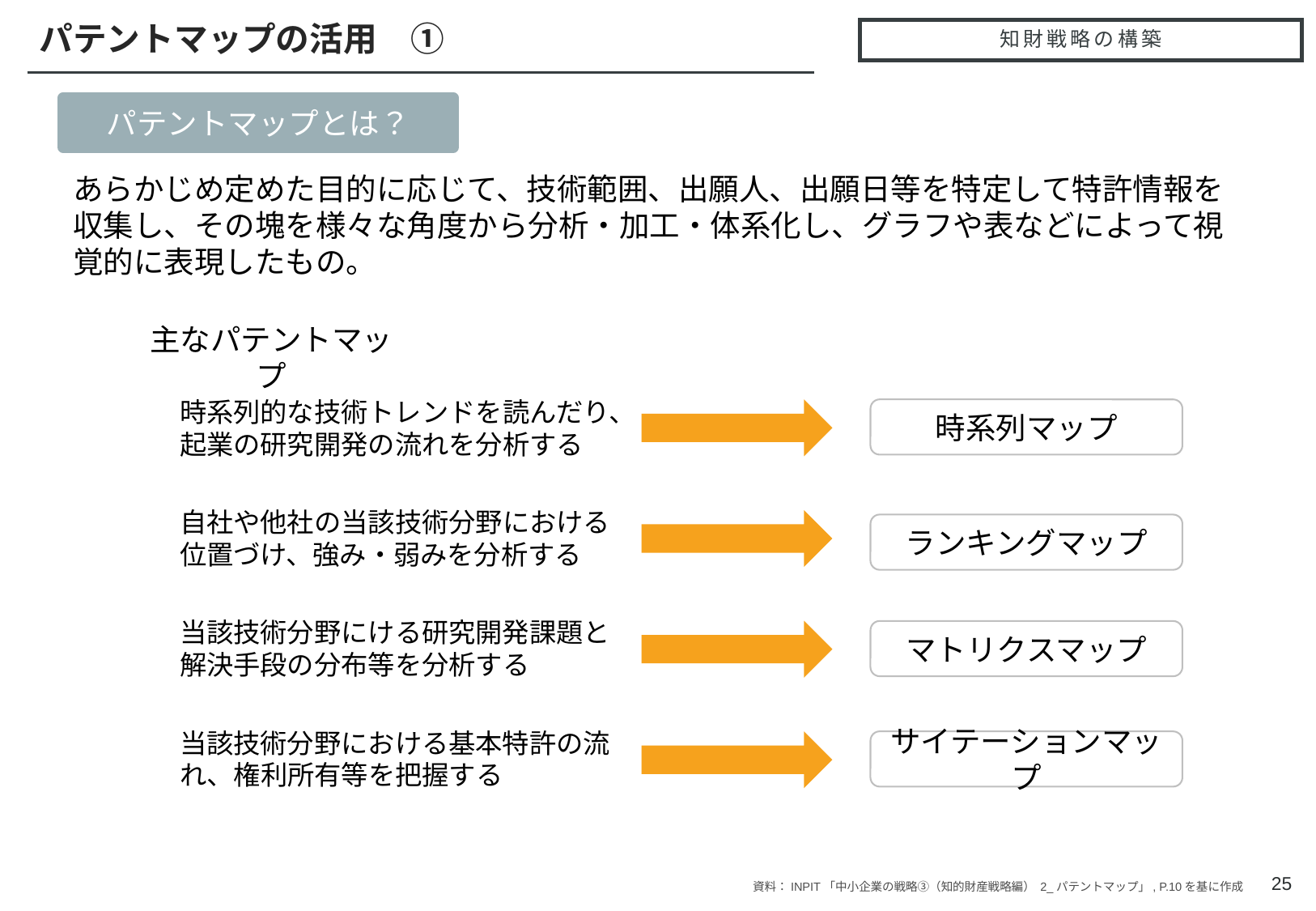

パテントマップの活用　①
# 知財戦略の構築
パテントマップとは？
あらかじめ定めた目的に応じて、技術範囲、出願人、出願日等を特定して特許情報を収集し、その塊を様々な角度から分析・加工・体系化し、グラフや表などによって視覚的に表現したもの。
主なパテントマップ
時系列的な技術トレンドを読んだり、起業の研究開発の流れを分析する

時系列マップ
自社や他社の当該技術分野における位置づけ、強み・弱みを分析する

ランキングマップ
当該技術分野にける研究開発課題と解決手段の分布等を分析する

マトリクスマップ
当該技術分野における基本特許の流れ、権利所有等を把握する

サイテーションマップ
25
資料：INPIT「中小企業の戦略③（知的財産戦略編） 2_パテントマップ」, P.10を基に作成